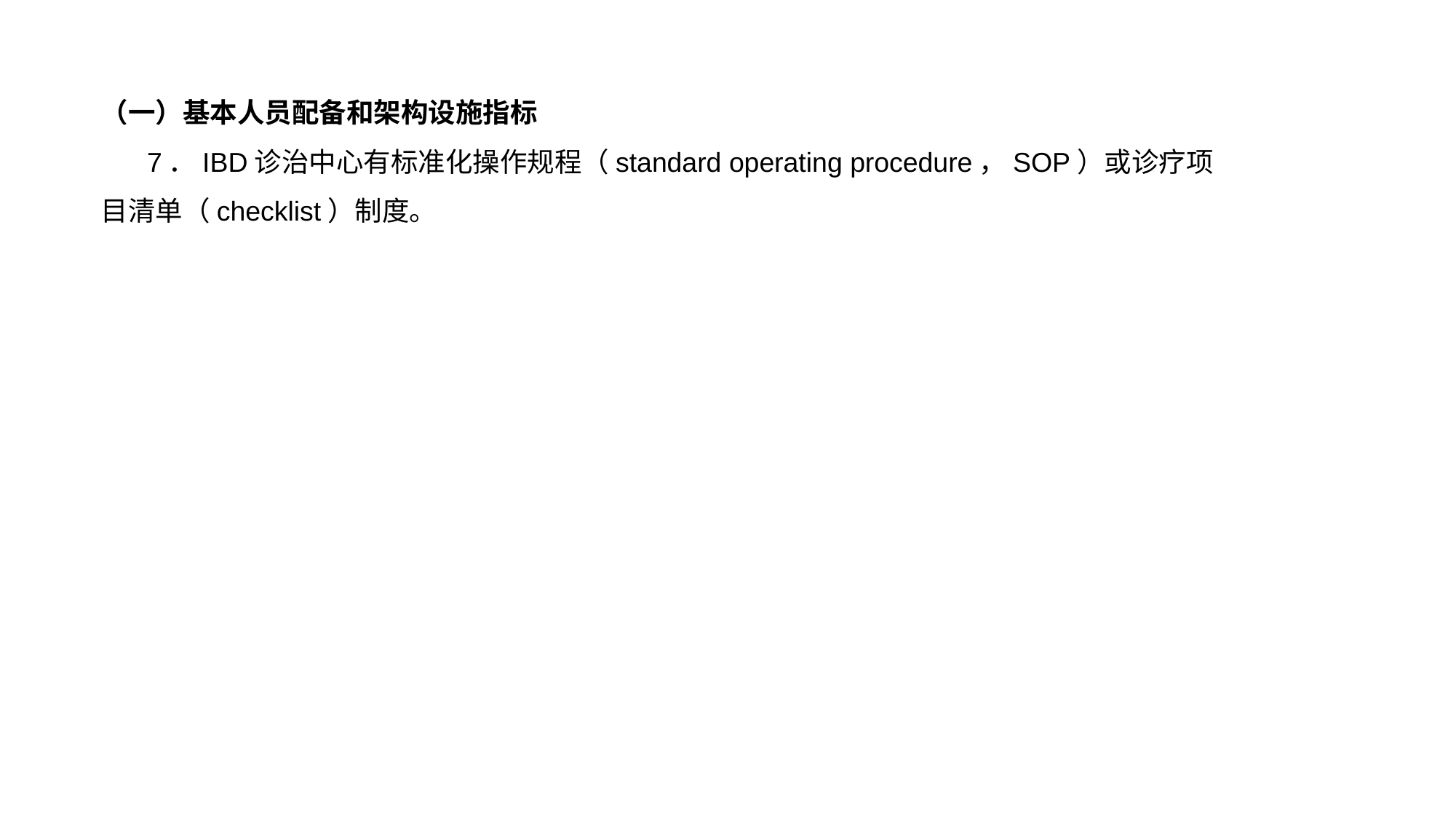

（一）基本人员配备和架构设施指标
      7．IBD诊治中心有标准化操作规程（standard operating procedure，SOP）或诊疗项目清单（checklist）制度。